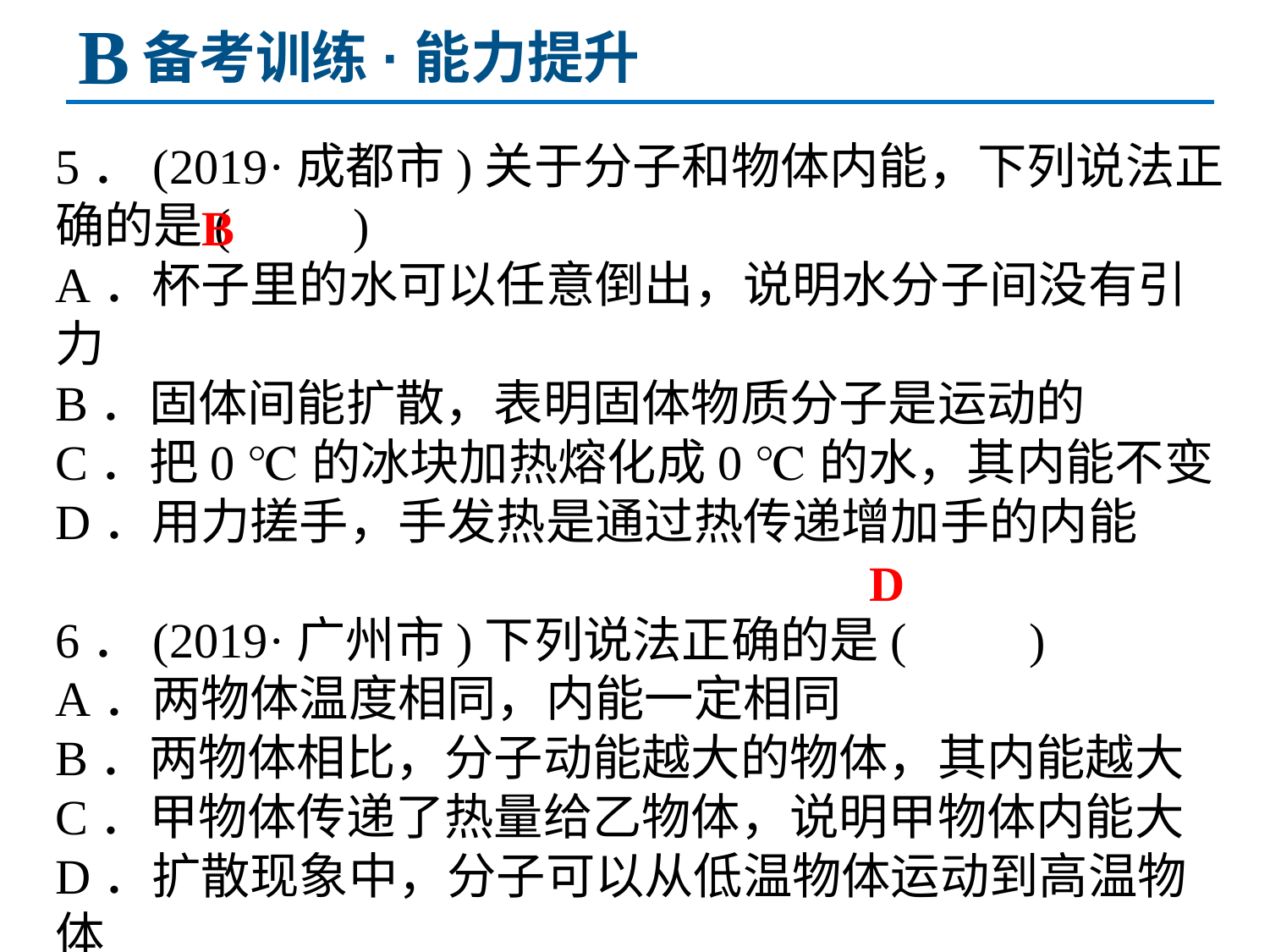

B
备考训练·能力提升
5．(2019·成都市)关于分子和物体内能，下列说法正确的是(　　)
A．杯子里的水可以任意倒出，说明水分子间没有引力
B．固体间能扩散，表明固体物质分子是运动的
C．把0 ℃的冰块加热熔化成0 ℃的水，其内能不变
D．用力搓手，手发热是通过热传递增加手的内能

6．(2019·广州市)下列说法正确的是(　　)
A．两物体温度相同，内能一定相同
B．两物体相比，分子动能越大的物体，其内能越大
C．甲物体传递了热量给乙物体，说明甲物体内能大
D．扩散现象中，分子可以从低温物体运动到高温物体
B
D